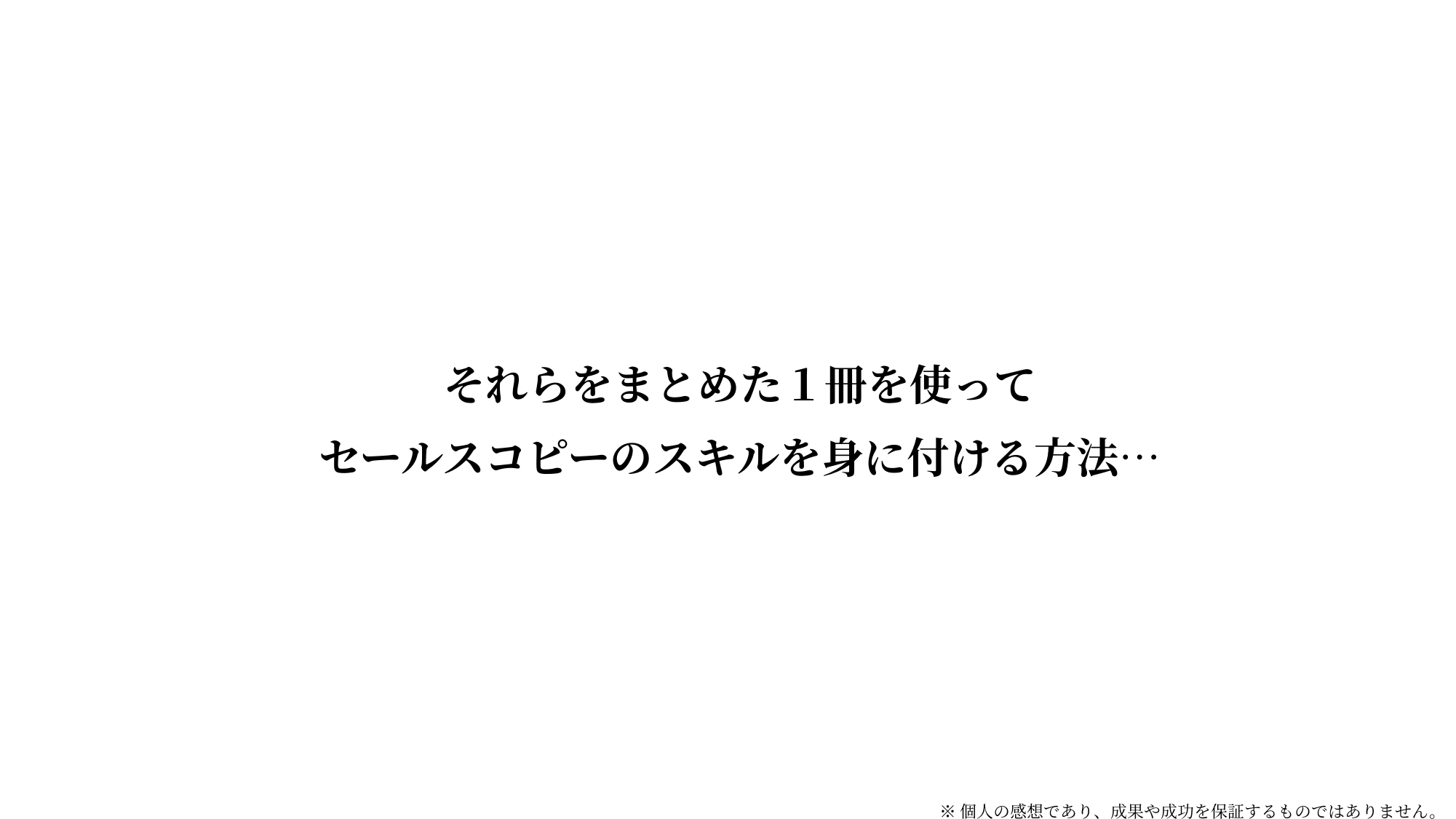

それらをまとめた１冊を使って
セールスコピーのスキルを身に付ける方法…
※個人の感想であり、成果や成功を保証するものではありません。